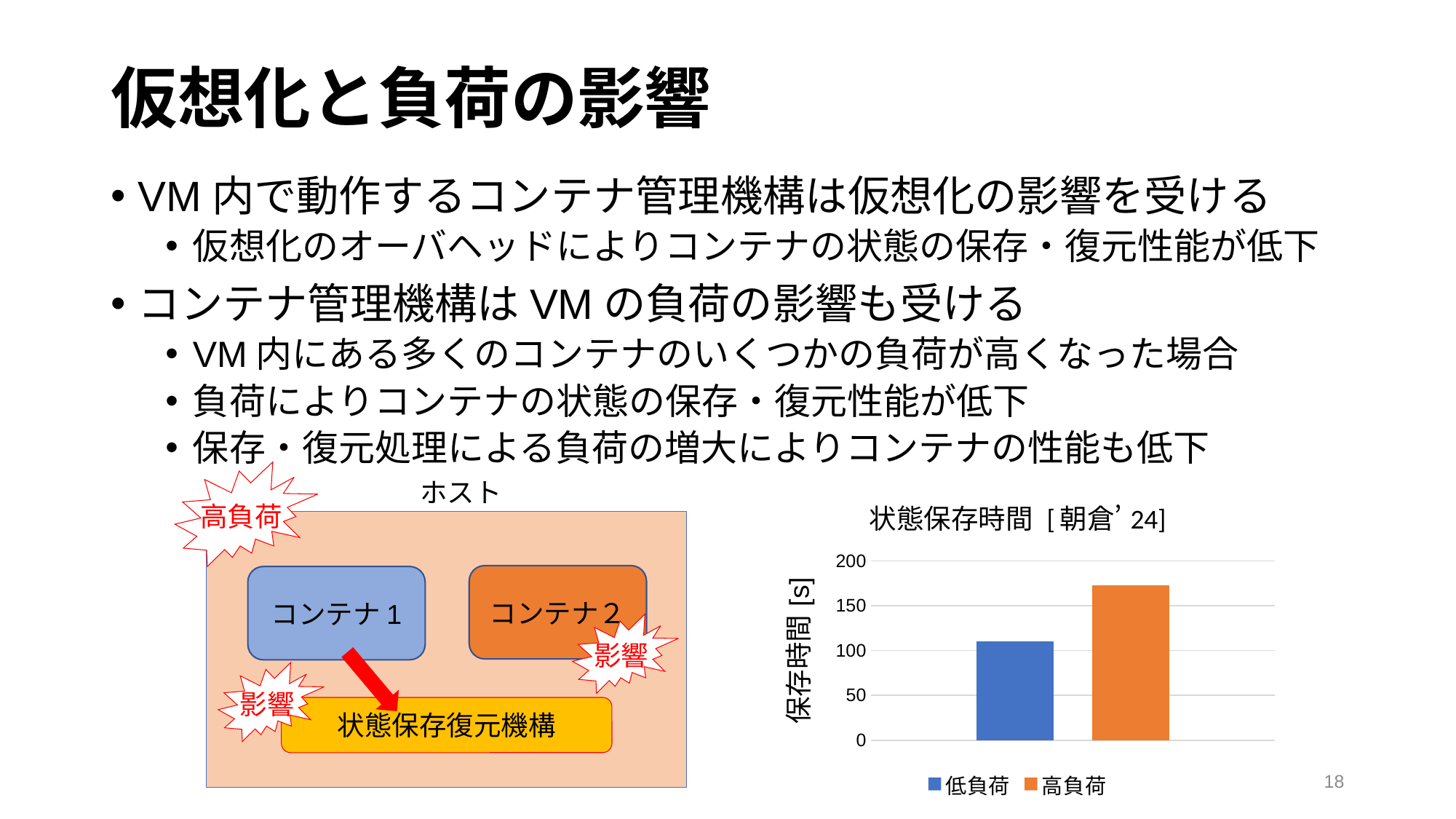

# 仮想化と負荷の影響
VM内で動作するコンテナ管理機構は仮想化の影響を受ける
仮想化のオーバヘッドによりコンテナの状態の保存・復元性能が低下
コンテナ管理機構はVMの負荷の影響も受ける
VM内にある多くのコンテナのいくつかの負荷が高くなった場合
負荷によりコンテナの状態の保存・復元性能が低下
保存・復元処理による負荷の増大によりコンテナの性能も低下
高負荷
ホスト

### Chart: 状態保存時間 [朝倉’24]

| Category | 低負荷 | 高負荷 |
|---|---|---|
コンテナ２
コンテナ1
影響

影響
状態保存復元機構
18